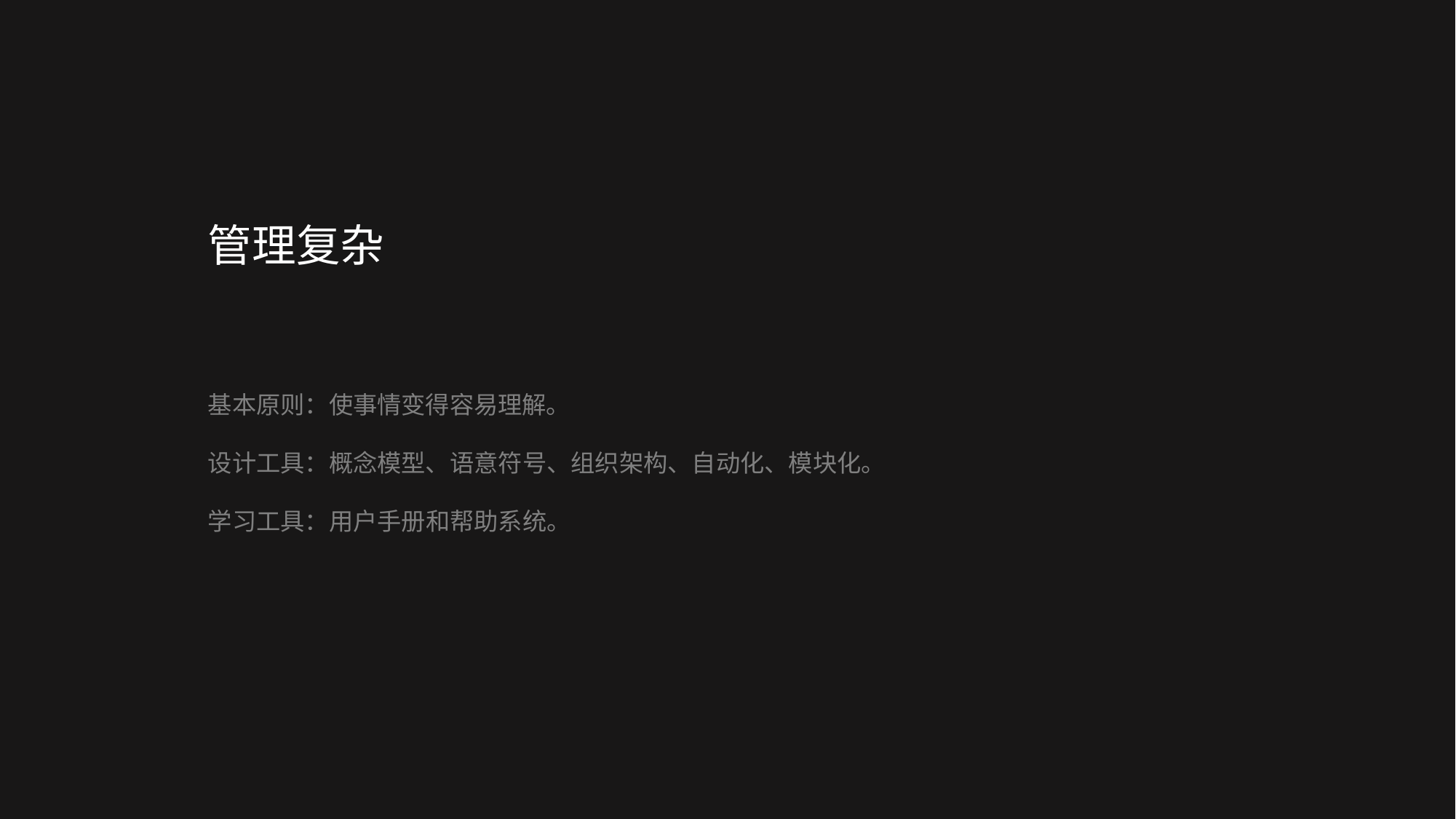

# 管理复杂
基本原则：使事情变得容易理解。
设计工具：概念模型、语意符号、组织架构、自动化、模块化。
学习工具：用户手册和帮助系统。